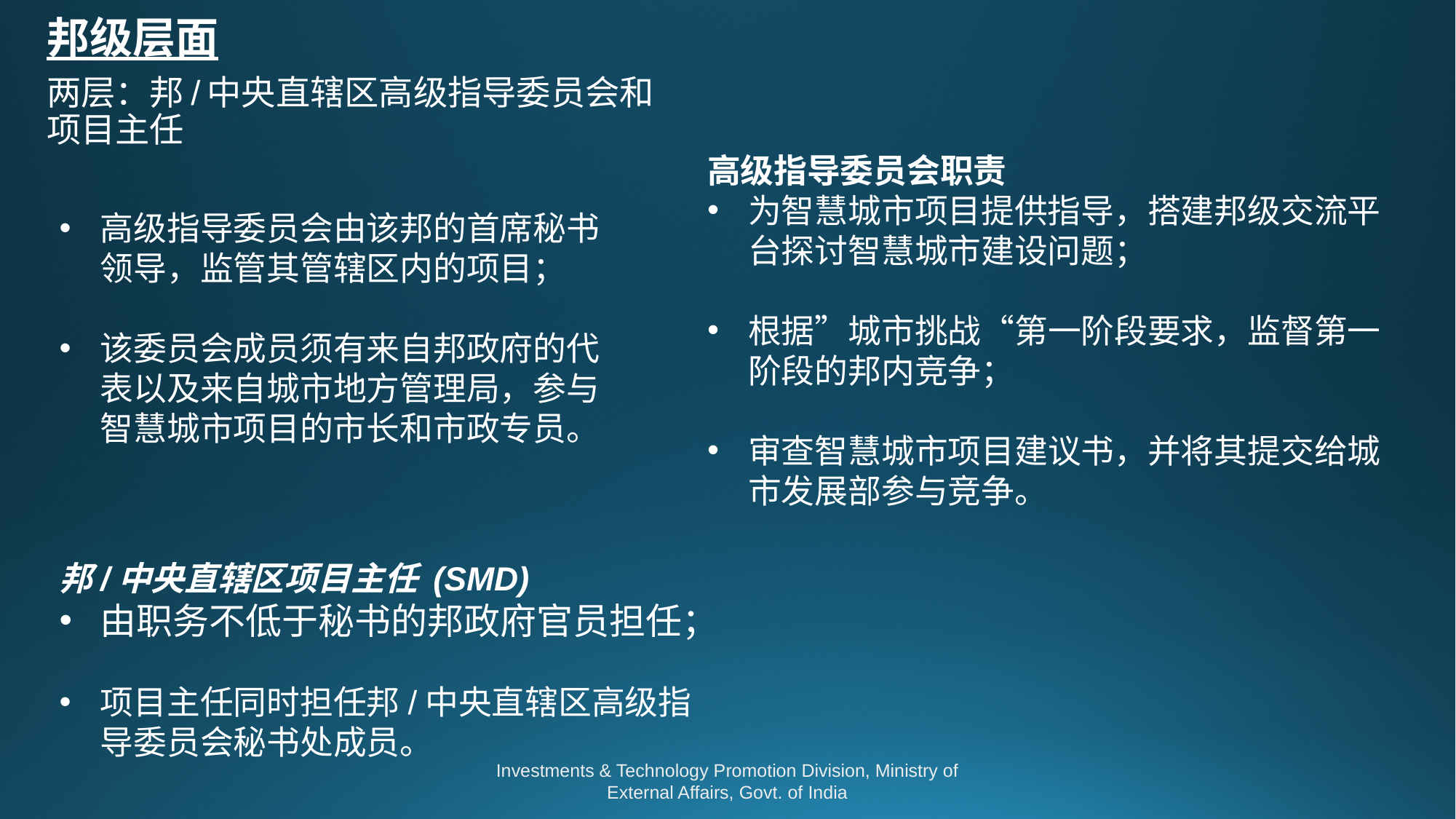

邦级层面
两层：邦/中央直辖区高级指导委员会和项目主任

高级指导委员会职责
为智慧城市项目提供指导，搭建邦级交流平台探讨智慧城市建设问题；

根据”城市挑战“第一阶段要求，监督第一阶段的邦内竞争；

审查智慧城市项目建议书，并将其提交给城市发展部参与竞争。

高级指导委员会由该邦的首席秘书领导，监管其管辖区内的项目；

该委员会成员须有来自邦政府的代表以及来自城市地方管理局，参与智慧城市项目的市长和市政专员。
邦/中央直辖区项目主任 (SMD)
由职务不低于秘书的邦政府官员担任；

项目主任同时担任邦/中央直辖区高级指导委员会秘书处成员。
Investments & Technology Promotion Division, Ministry of External Affairs, Govt. of India